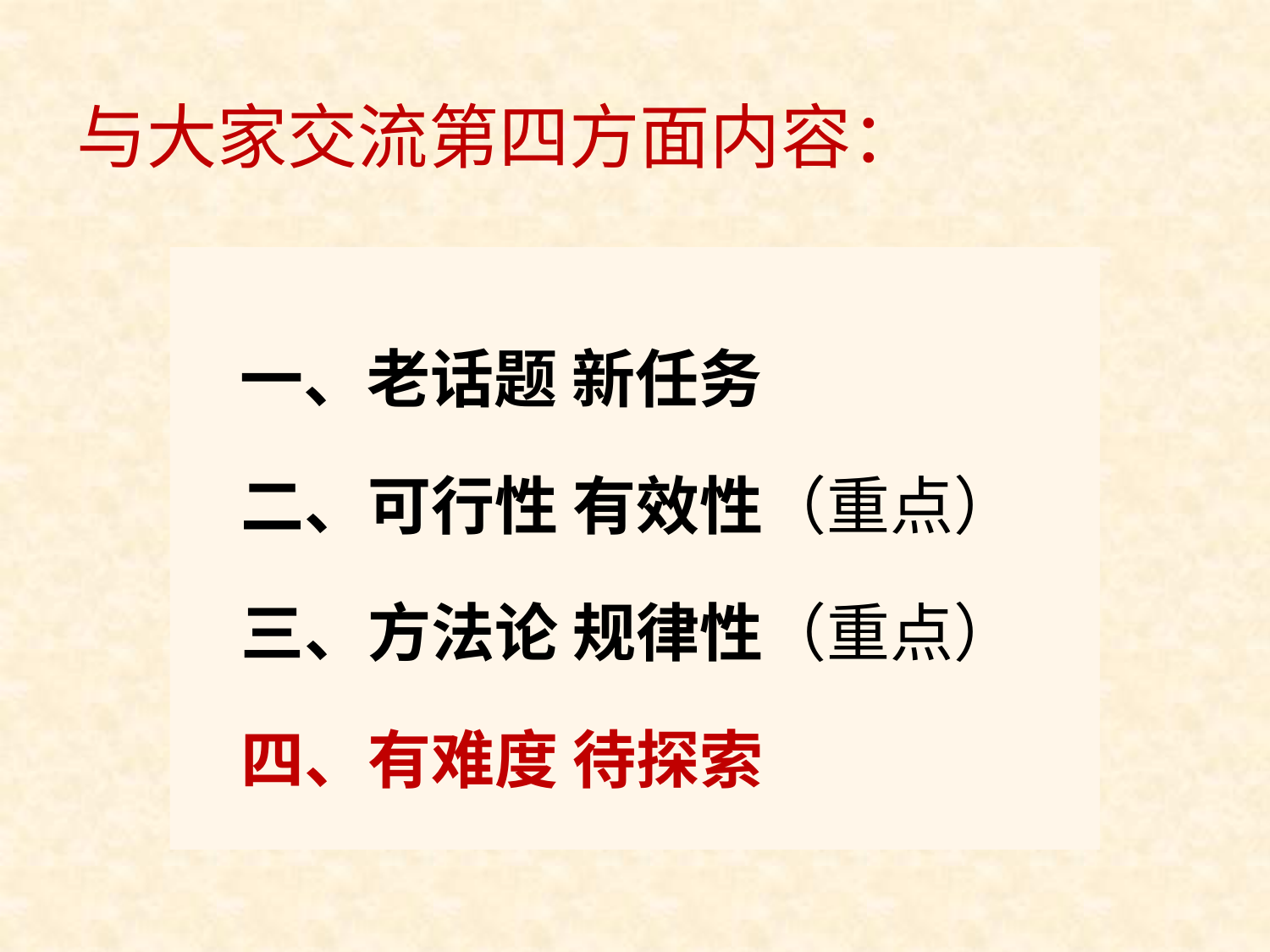

# 与大家交流第四方面内容：
   一、老话题 新任务
   二、可行性 有效性（重点）
   三、方法论 规律性（重点）
   四、有难度 待探索
119